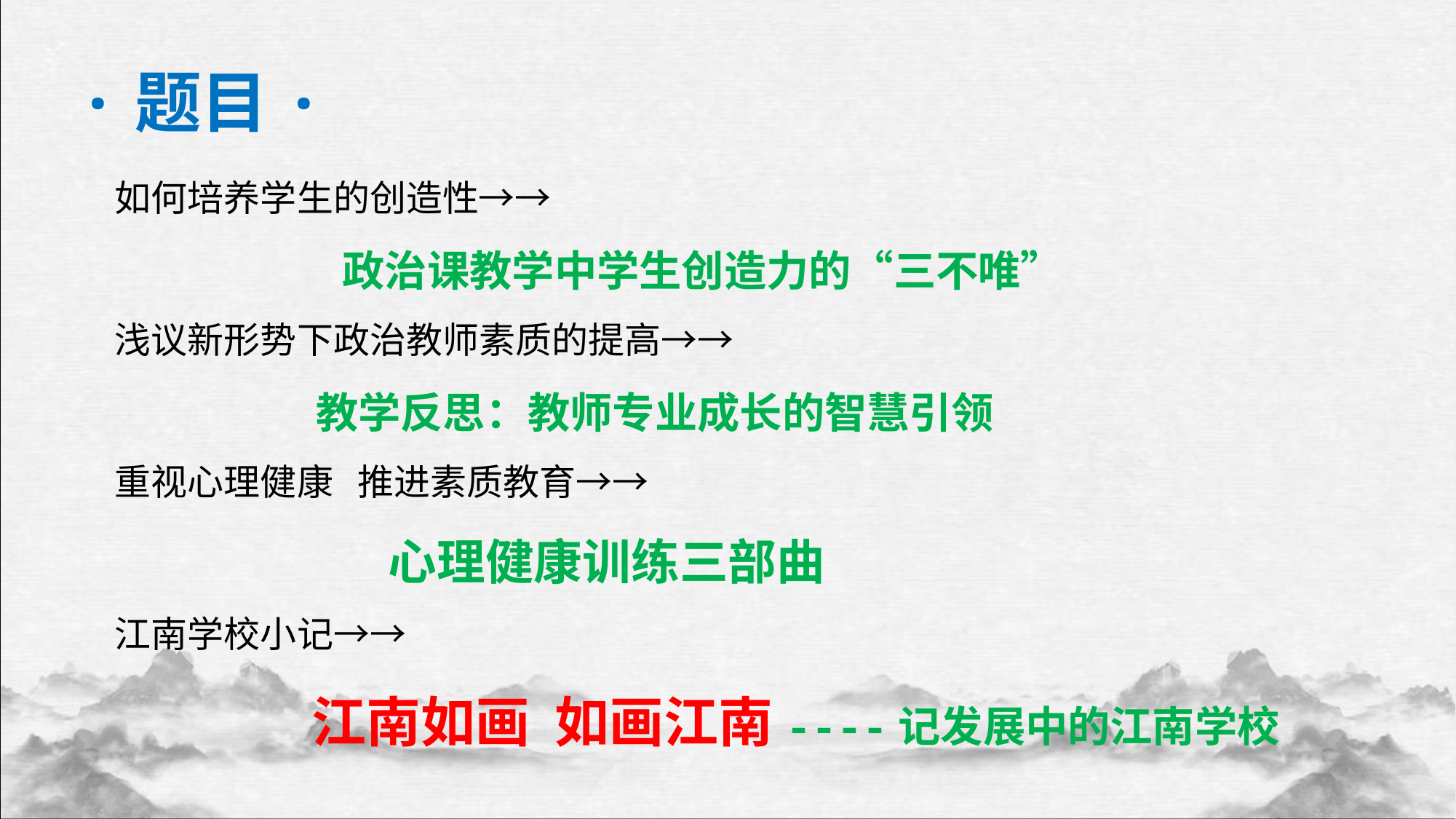

·题目·
如何培养学生的创造性→→
                       政治课教学中学生创造力的“三不唯”
浅议新形势下政治教师素质的提高→→
                       教学反思：教师专业成长的智慧引领
重视心理健康   推进素质教育→→
                        心理健康训练三部曲
江南学校小记→→
                       江南如画  如画江南----记发展中的江南学校